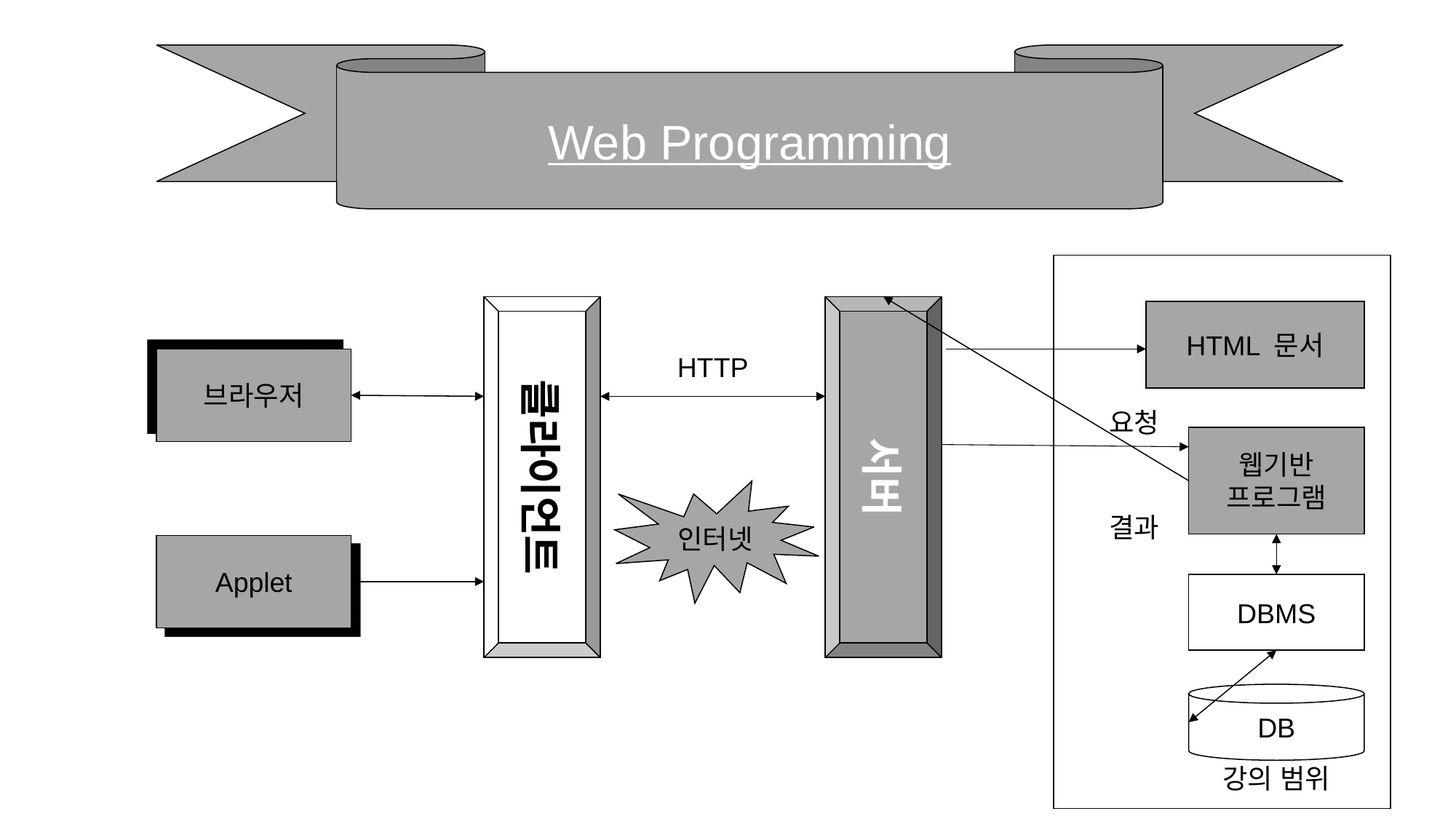

Web Programming

클라이언트
서버
HTML 문서
HTTP
브라우저
요청
웹기반
프로그램
인터넷
결과
Applet
DBMS
DB
강의 범위